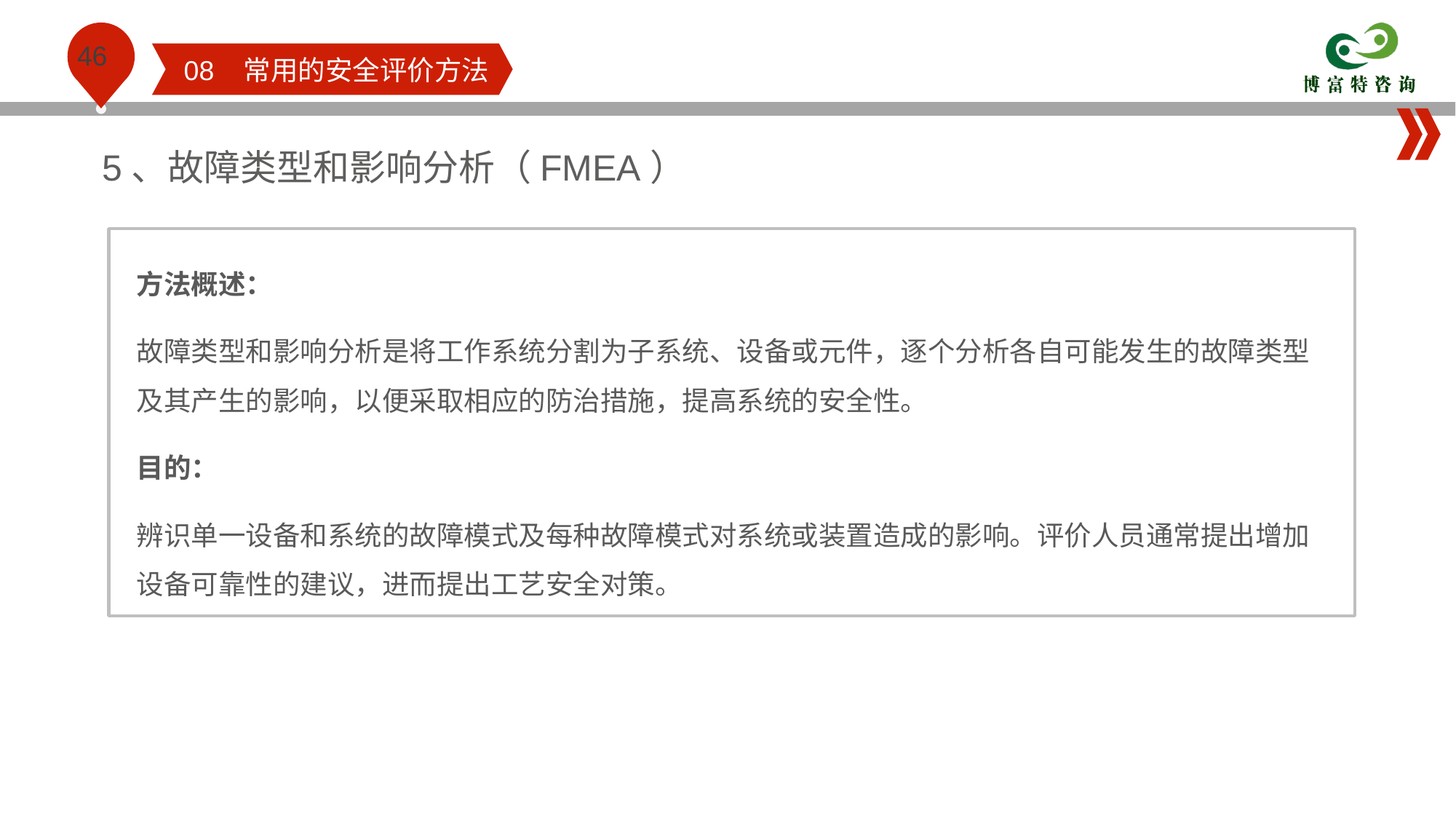

08   常用的安全评价方法
5、故障类型和影响分析（FMEA）

方法概述：
故障类型和影响分析是将工作系统分割为子系统、设备或元件，逐个分析各自可能发生的故障类型及其产生的影响，以便采取相应的防治措施，提高系统的安全性。
目的：
辨识单一设备和系统的故障模式及每种故障模式对系统或装置造成的影响。评价人员通常提出增加设备可靠性的建议，进而提出工艺安全对策。